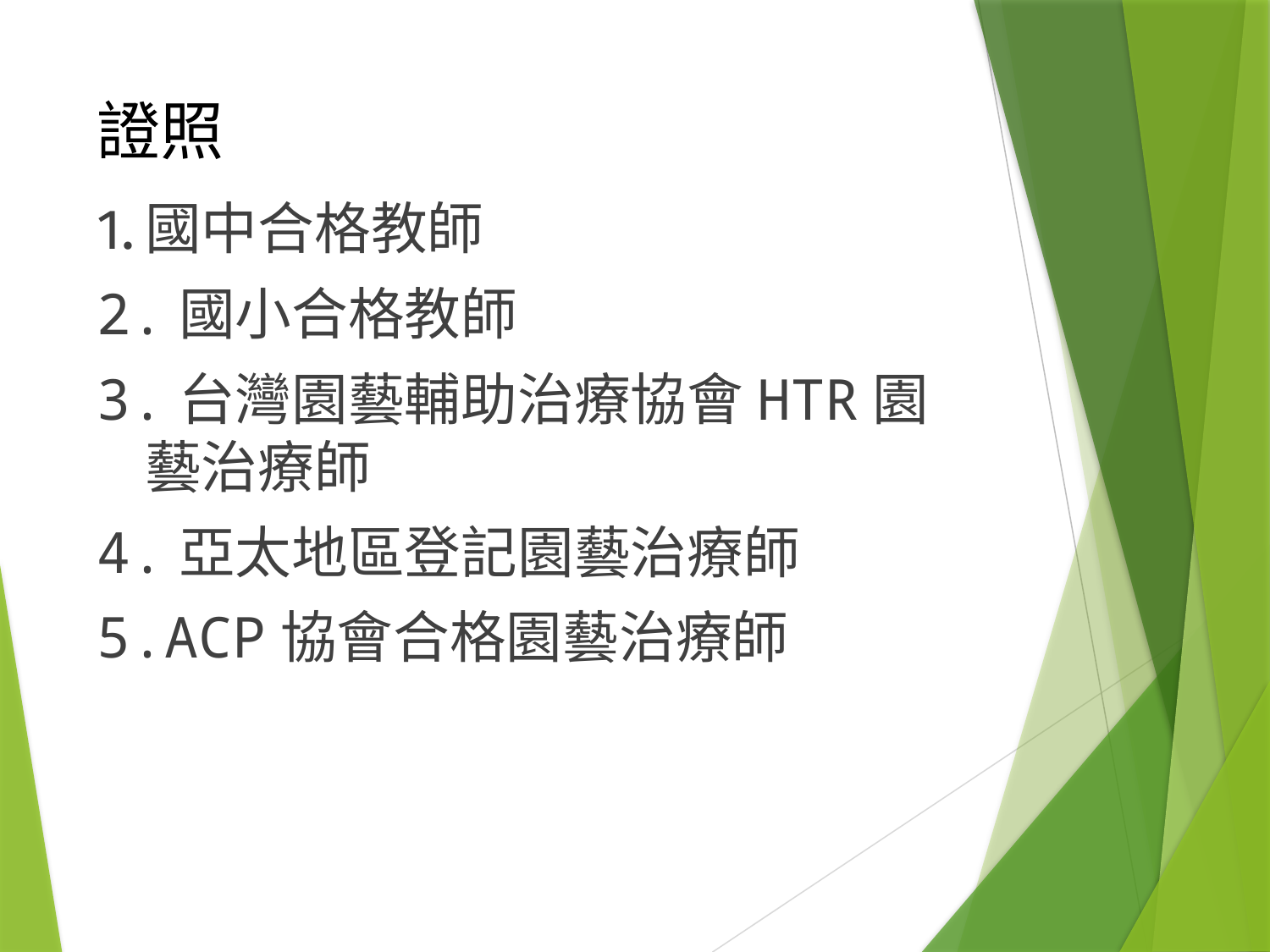

# 證照
1.	國中合格教師
2.國小合格教師
3.台灣園藝輔助治療協會HTR園藝治療師
4.亞太地區登記園藝治療師
5.ACP協會合格園藝治療師